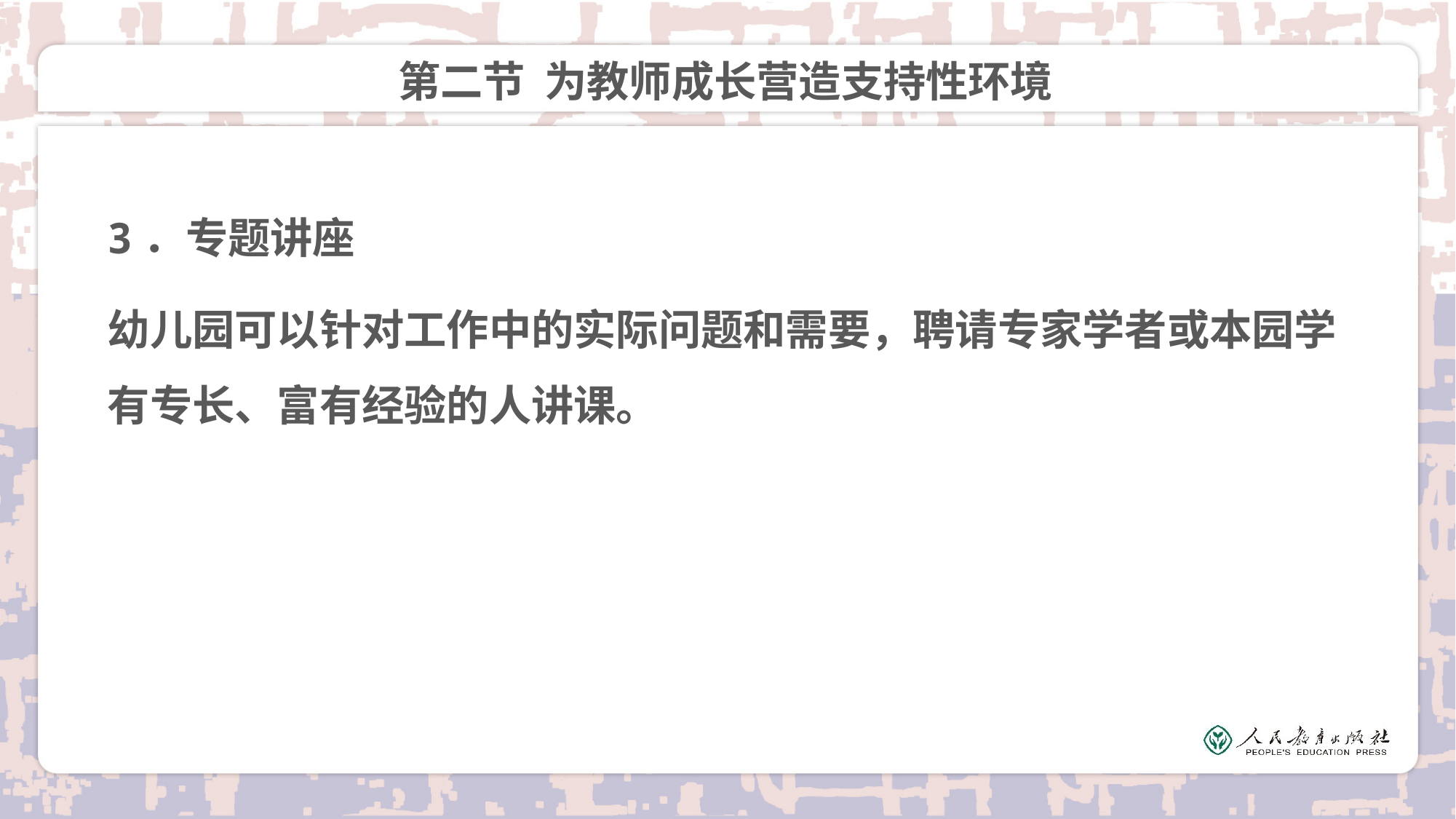

# 第二节  为教师成长营造支持性环境
3．专题讲座
幼儿园可以针对工作中的实际问题和需要，聘请专家学者或本园学有专长、富有经验的人讲课。